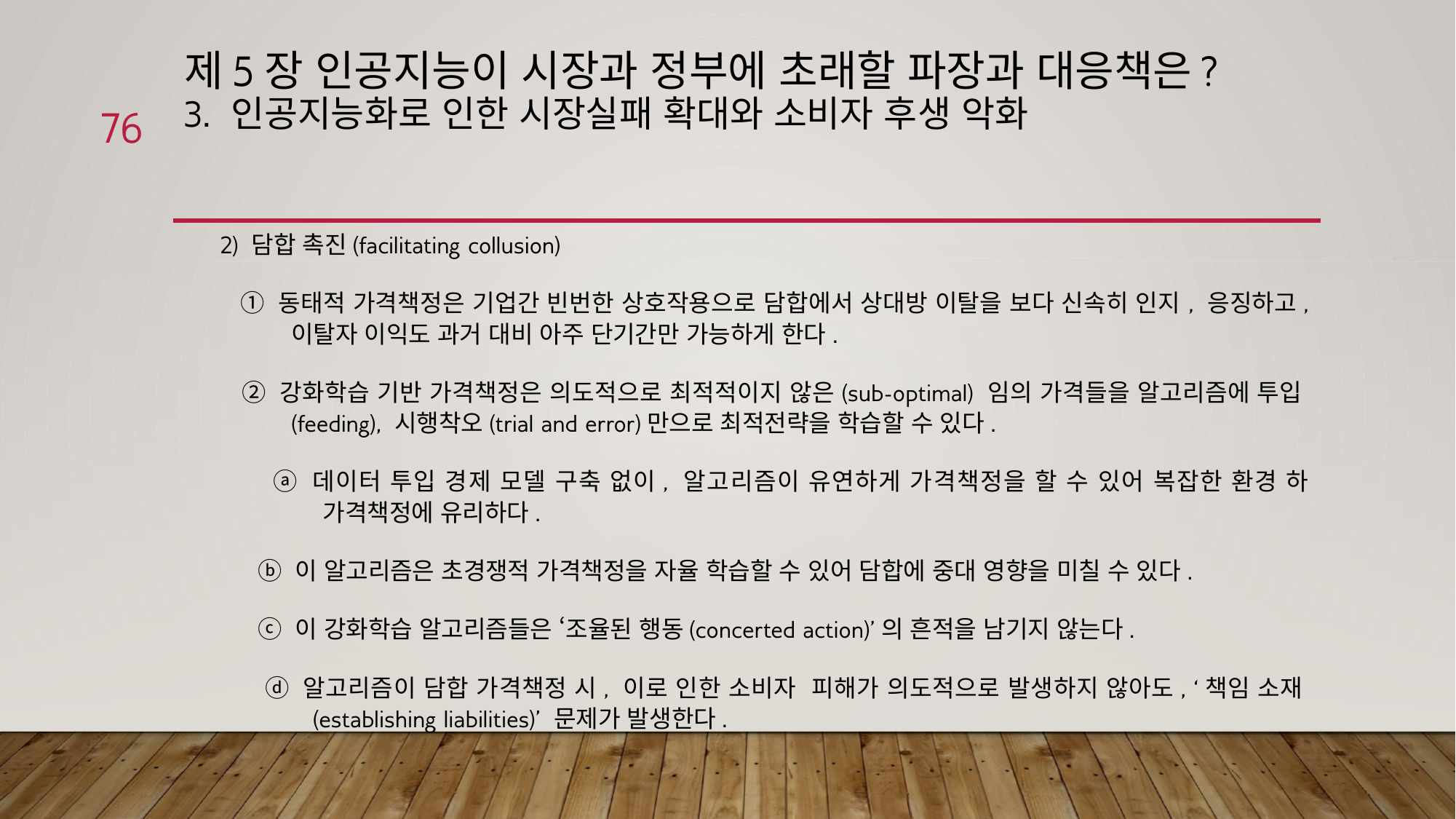

# 제5장 인공지능이 시장과 정부에 초래할 파장과 대응책은? 3. 인공지능화로 인한 시장실패 확대와 소비자 후생 악화
76
     2) 담합 촉진(facilitating collusion)
        ① 동태적 가격책정은 기업간 빈번한 상호작용으로 담합에서 상대방 이탈을 보다 신속히 인지, 응징하고, 이탈자 이익도 과거 대비 아주 단기간만 가능하게 한다.
        ② 강화학습 기반 가격책정은 의도적으로 최적적이지 않은(sub-optimal) 임의 가격들을 알고리즘에 투입(feeding), 시행착오(trial and error)만으로 최적전략을 학습할 수 있다.
           ⓐ 데이터 투입 경제 모델 구축 없이, 알고리즘이 유연하게 가격책정을 할 수 있어 복잡한 환경 하 가격책정에 유리하다.
           ⓑ 이 알고리즘은 초경쟁적 가격책정을 자율 학습할 수 있어 담합에 중대 영향을 미칠 수 있다.
           ⓒ 이 강화학습 알고리즘들은 ‘조율된 행동(concerted action)’의 흔적을 남기지 않는다.
           ⓓ 알고리즘이 담합 가격책정 시, 이로 인한 소비자  피해가 의도적으로 발생하지 않아도, ‘책임 소재(establishing liabilities)’ 문제가 발생한다.